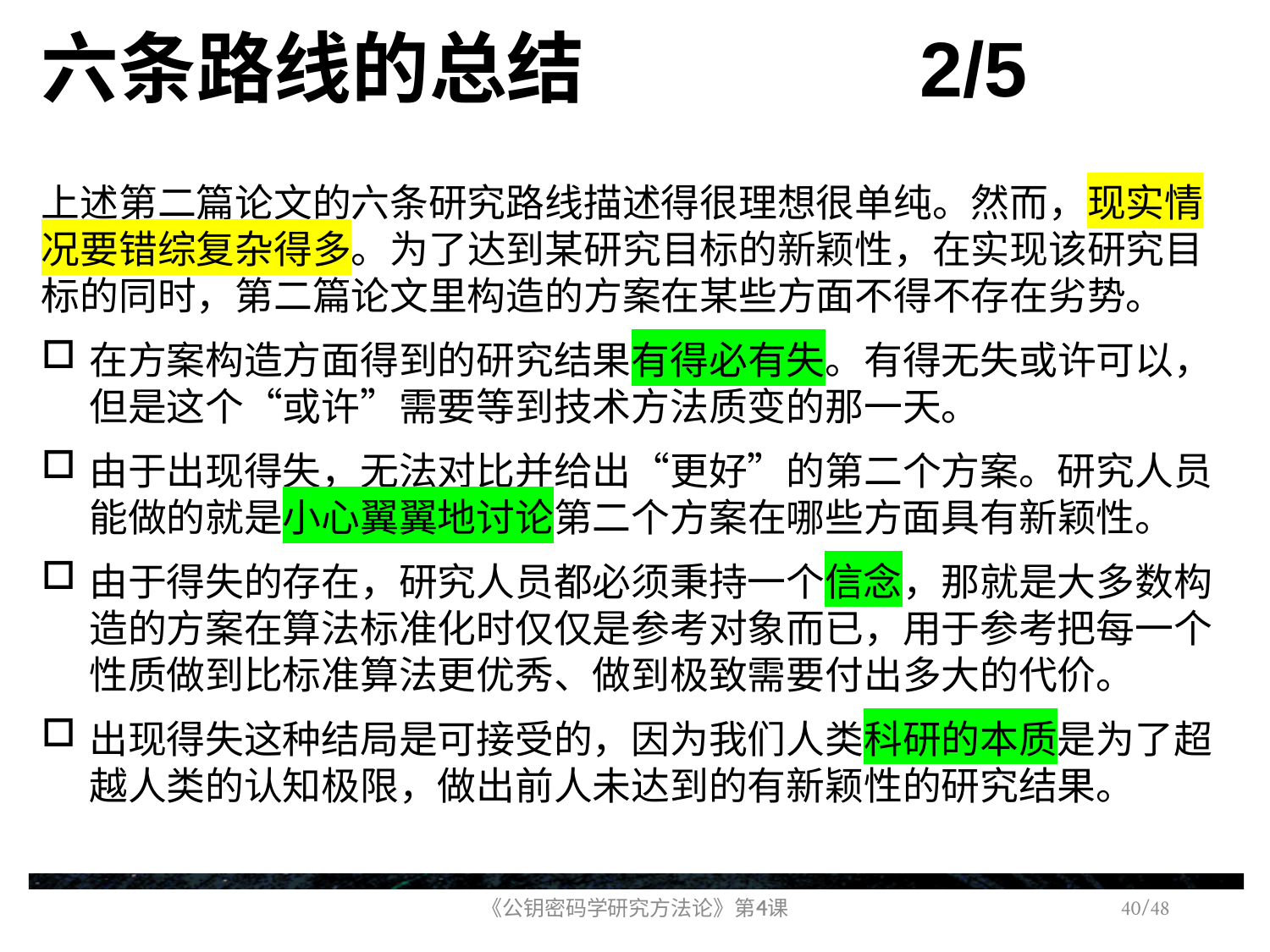

# 六条路线的总结                  2/5
上述第二篇论文的六条研究路线描述得很理想很单纯。然而，现实情况要错综复杂得多。为了达到某研究目标的新颖性，在实现该研究目标的同时，第二篇论文里构造的方案在某些方面不得不存在劣势。
在方案构造方面得到的研究结果有得必有失。有得无失或许可以，但是这个“或许”需要等到技术方法质变的那一天。
由于出现得失，无法对比并给出“更好”的第二个方案。研究人员能做的就是小心翼翼地讨论第二个方案在哪些方面具有新颖性。
由于得失的存在，研究人员都必须秉持一个信念，那就是大多数构造的方案在算法标准化时仅仅是参考对象而已，用于参考把每一个性质做到比标准算法更优秀、做到极致需要付出多大的代价。
出现得失这种结局是可接受的，因为我们人类科研的本质是为了超越人类的认知极限，做出前人未达到的有新颖性的研究结果。
《公钥密码学研究方法论》第4课
40/48